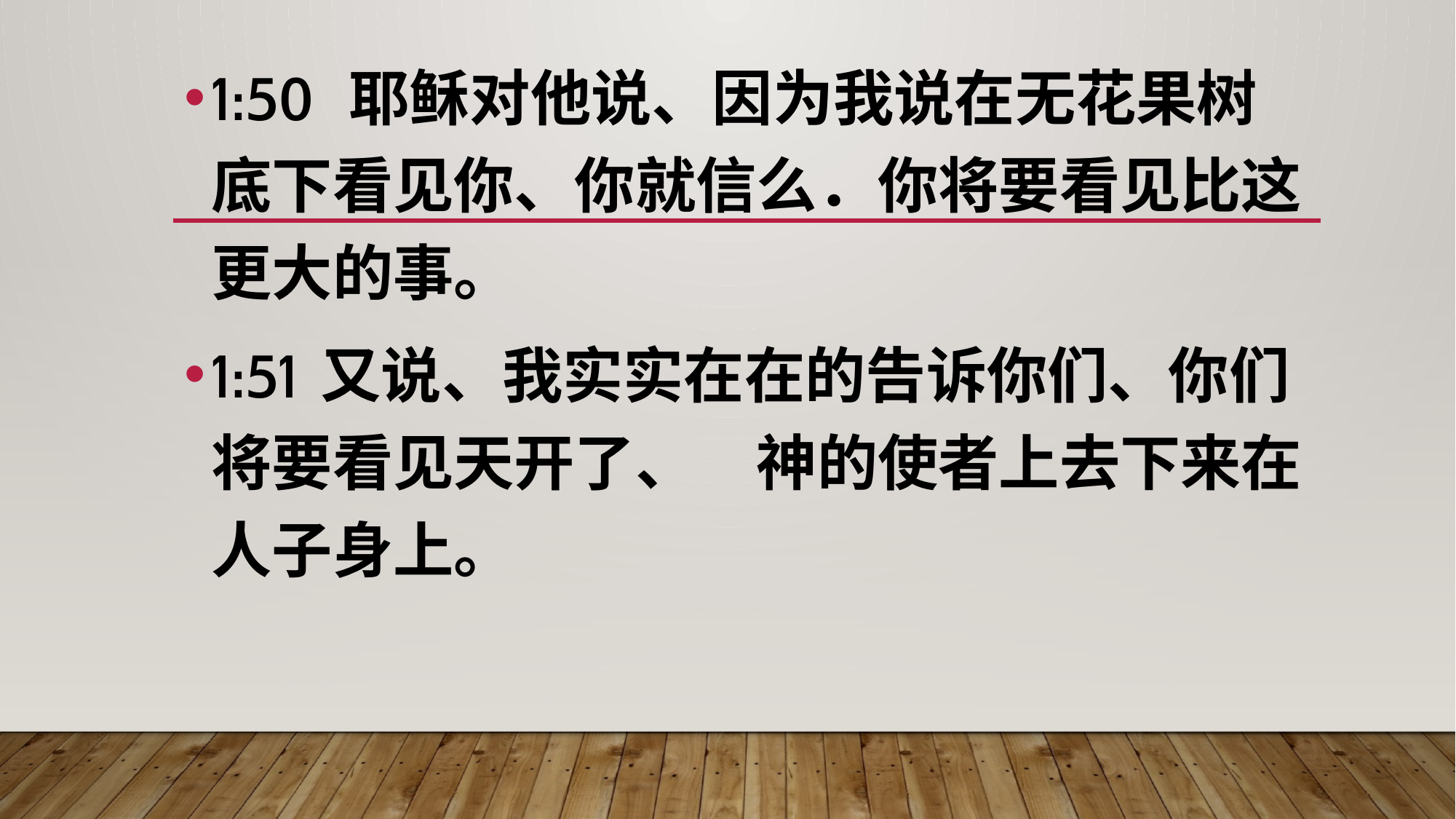

1:50 耶稣对他说、因为我说在无花果树底下看见你、你就信么．你将要看见比这更大的事。
1:51	又说、我实实在在的告诉你们、你们将要看见天开了、　神的使者上去下来在人子身上。